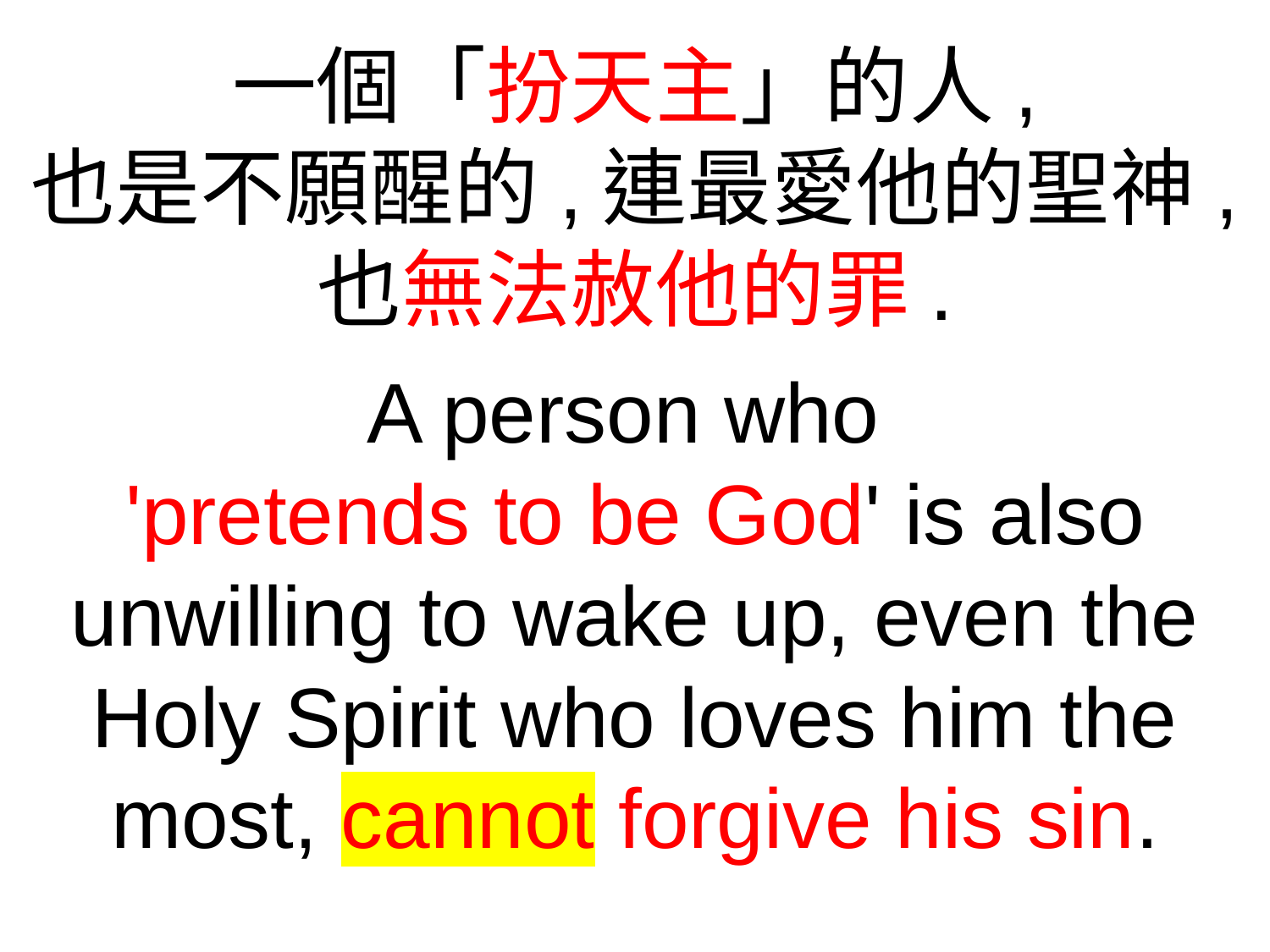

一個「扮天主」的人,
也是不願醒的,連最愛他的聖神,
也無法赦他的罪.
A person who
'pretends to be God' is also unwilling to wake up, even the Holy Spirit who loves him the most, cannot forgive his sin.